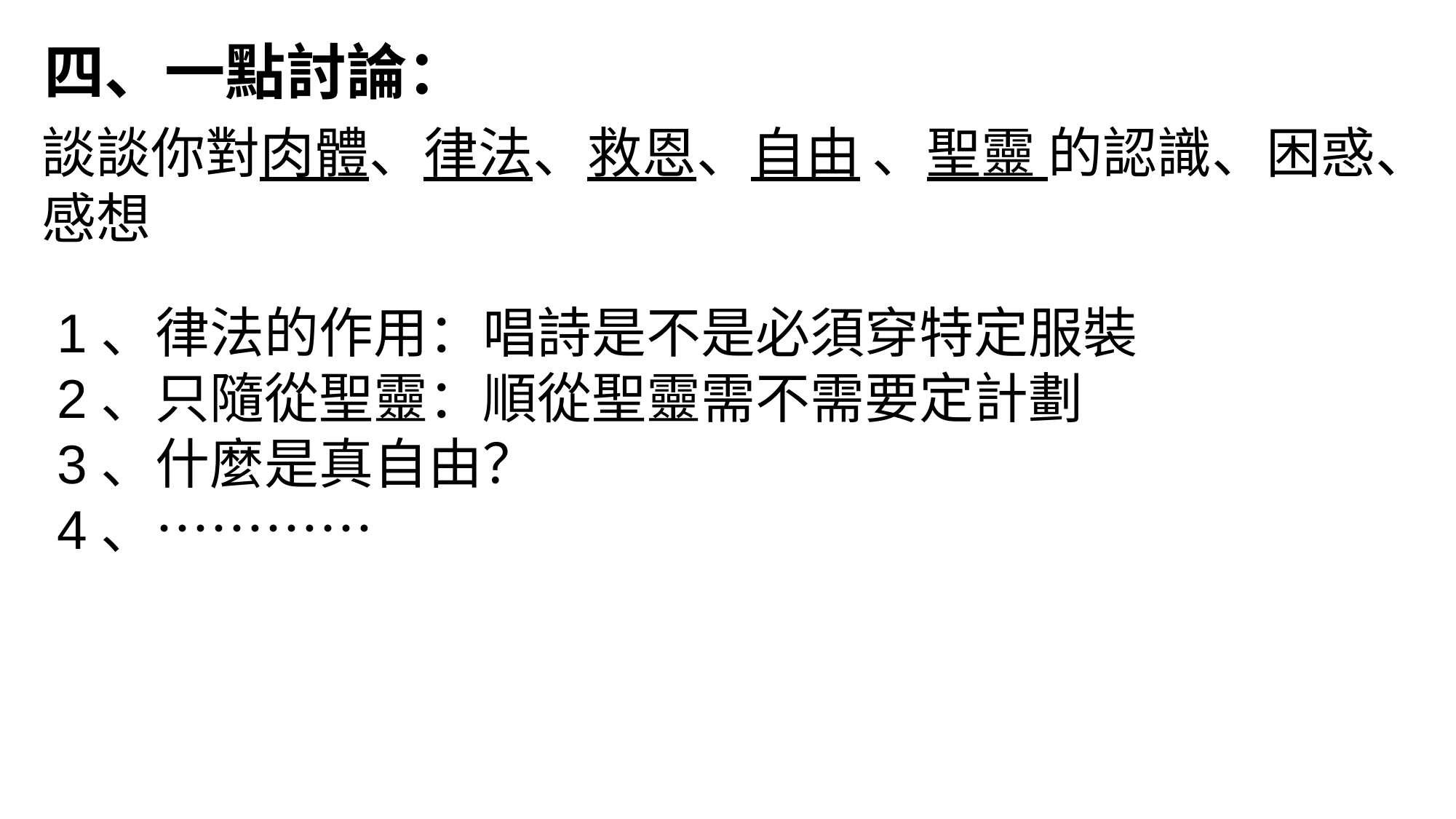

四、一點討論：
談談你對肉體、律法、救恩、自由 、聖靈 的認識、困惑、感想
1、律法的作用：唱詩是不是必須穿特定服裝
2、只隨從聖靈：順從聖靈需不需要定計劃
3、什麼是真自由？
4、…………